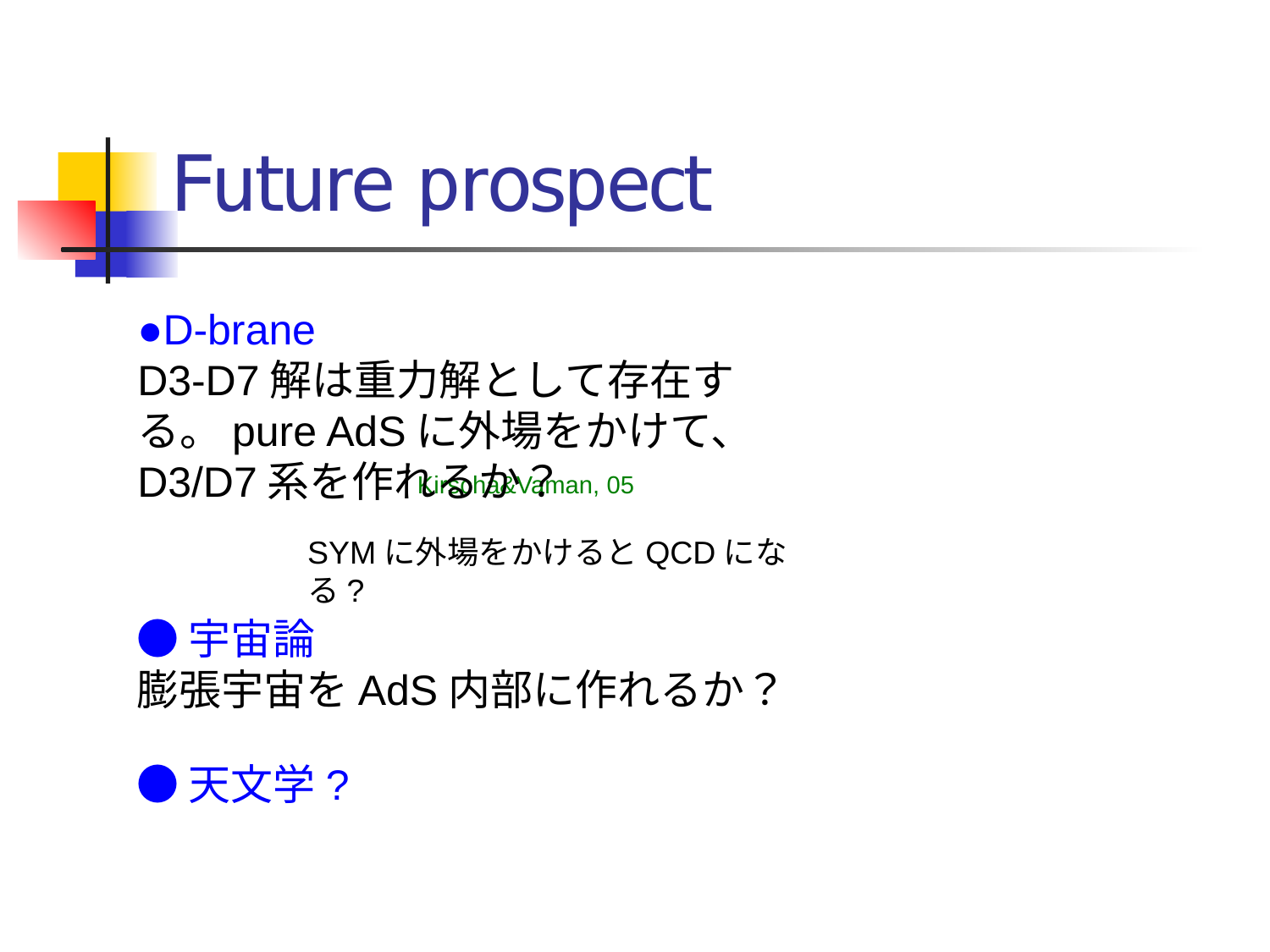

# Future prospect
●D-brane
D3-D7解は重力解として存在する。pure AdSに外場をかけて、D3/D7系を作れるか？
Kirscha&Vaman, 05
SYMに外場をかけるとQCDになる?
●宇宙論
膨張宇宙をAdS内部に作れるか？
●天文学?